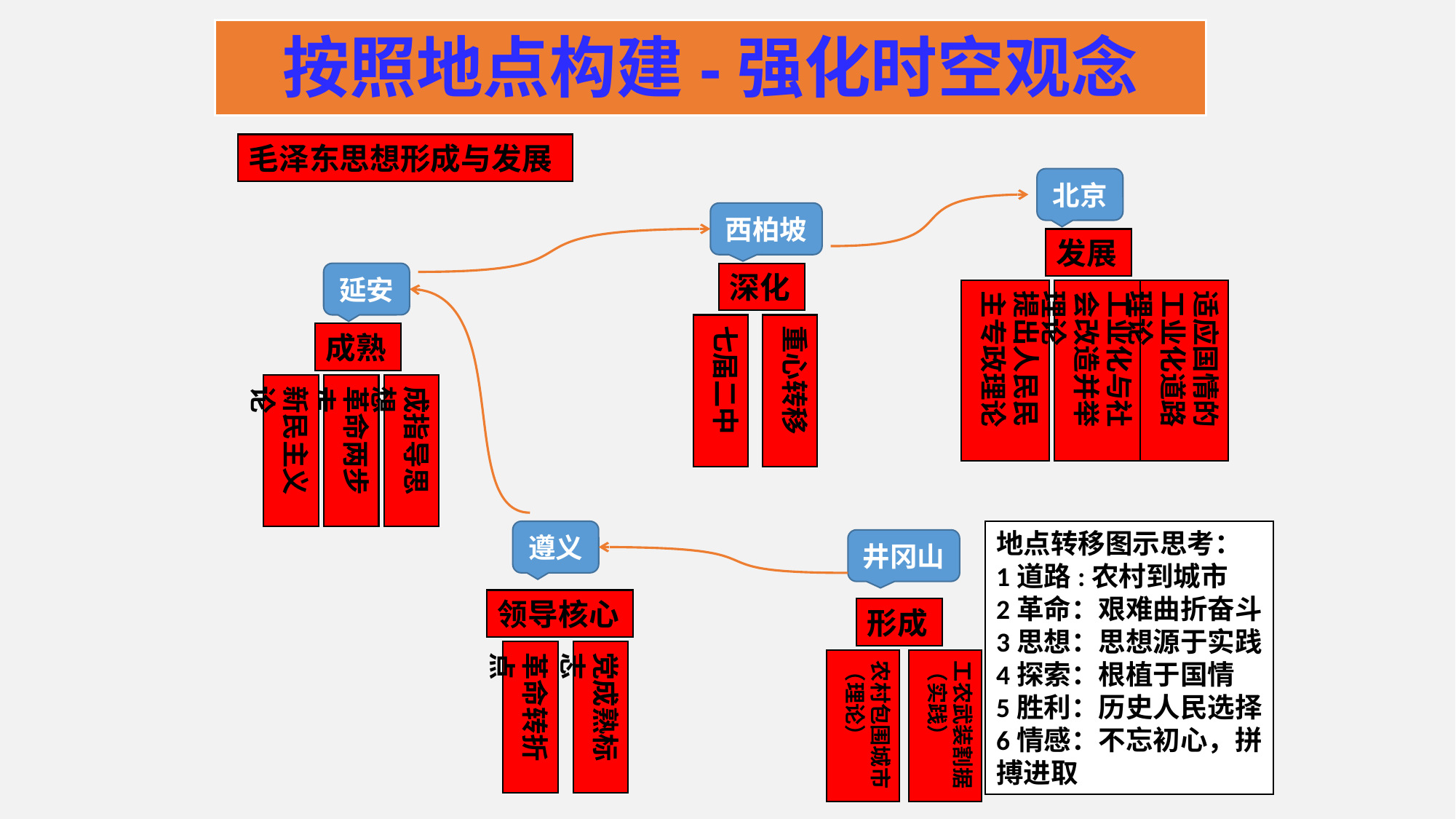

按照地点构建-强化时空观念
毛泽东思想形成与发展
北京
西柏坡
深化
七届二中
重心转移
延安
成熟
新民主义论
革命两步走
成指导思想
遵义
领导核心
革命转折点
党成熟标志
井冈山
形成
农村包围城市（理论）
工农武装割据（实践）
发展
提出人民民主专政理论
工业化与社会改造并举理论
适应国情的工业化道路理论
地点转移图示思考：
1道路:农村到城市
2革命：艰难曲折奋斗
3思想：思想源于实践
4探索：根植于国情
5胜利：历史人民选择
6情感：不忘初心，拼搏进取